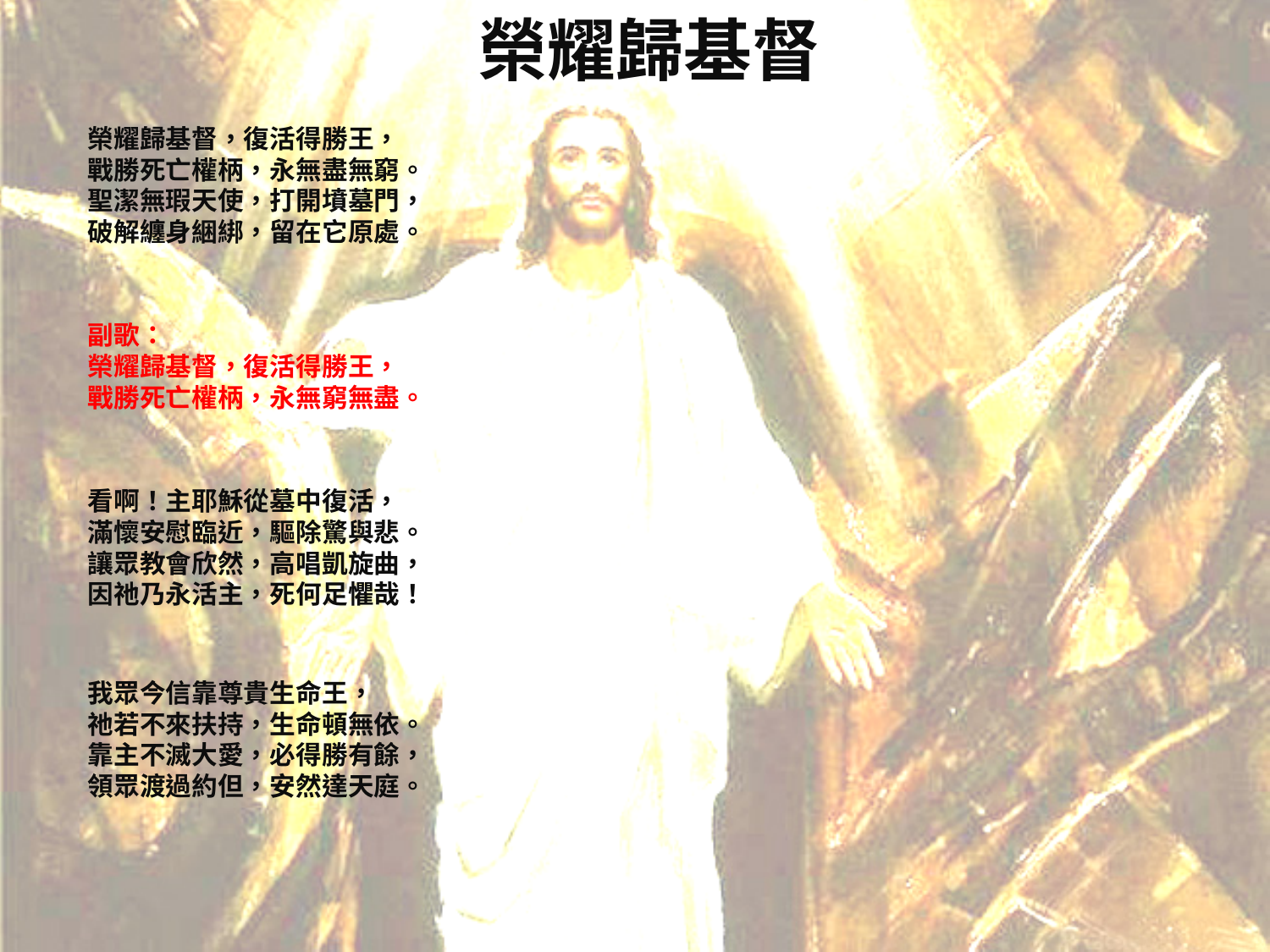

# 榮耀歸基督
榮耀歸基督，復活得勝王，
戰勝死亡權柄，永無盡無窮。
聖潔無瑕天使，打開墳墓門，
破解纏身綑綁，留在它原處。

副歌：
榮耀歸基督，復活得勝王，
戰勝死亡權柄，永無窮無盡。

看啊！主耶穌從墓中復活，
滿懷安慰臨近，驅除驚與悲。
讓眾教會欣然，高唱凱旋曲，
因祂乃永活主，死何足懼哉！
我眾今信靠尊貴生命王，
祂若不來扶持，生命頓無依。
靠主不滅大愛，必得勝有餘，
領眾渡過約但，安然達天庭。